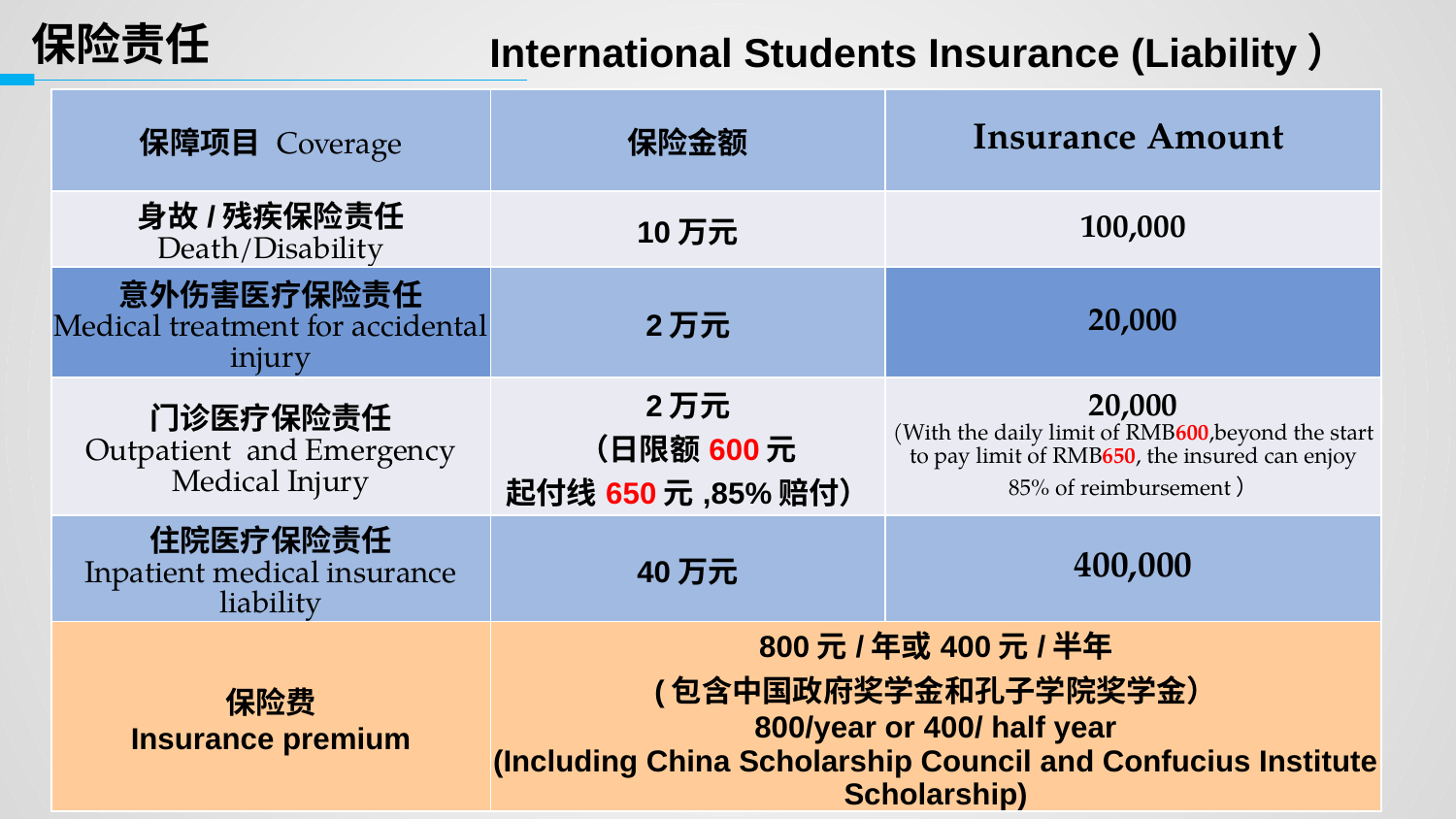

保险责任
  International Students Insurance (Liability）

| 保障项目 Coverage | 保险金额 | Insurance Amount |
| --- | --- | --- |
| 身故/残疾保险责任 Death/Disability | 10万元 | 100,000 |
| 意外伤害医疗保险责任 Medical treatment for accidental injury | 2万元 | 20,000 |
| 门诊医疗保险责任 Outpatient and Emergency Medical Injury | 2万元 （日限额600元 起付线650元,85%赔付） | 20,000 (With the daily limit of RMB600,beyond the start to pay limit of RMB650, the insured can enjoy 85% of reimbursement） |
| 住院医疗保险责任 Inpatient medical insurance liability | 40万元 | 400,000 |
| 保险费 Insurance premium | 800元/年或400元/半年 (包含中国政府奖学金和孔子学院奖学金） 800/year or 400/ half year (Including China Scholarship Council and Confucius Institute Scholarship) |  |